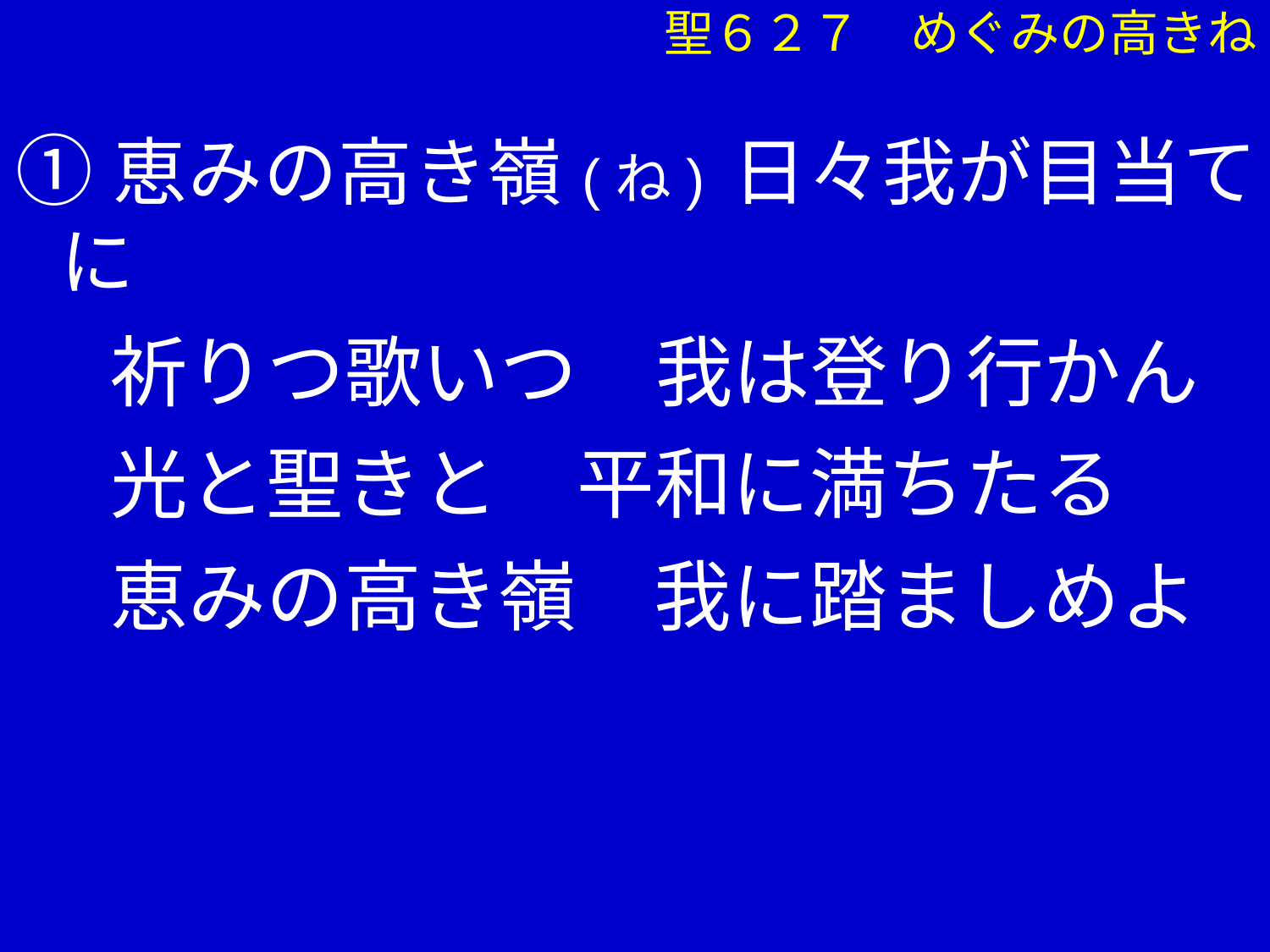

聖６２７　めぐみの高きね
①恵みの高き嶺(ね) 日々我が目当てに
　 祈りつ歌いつ　我は登り行かん
　 光と聖きと　平和に満ちたる
　 恵みの高き嶺　我に踏ましめよ